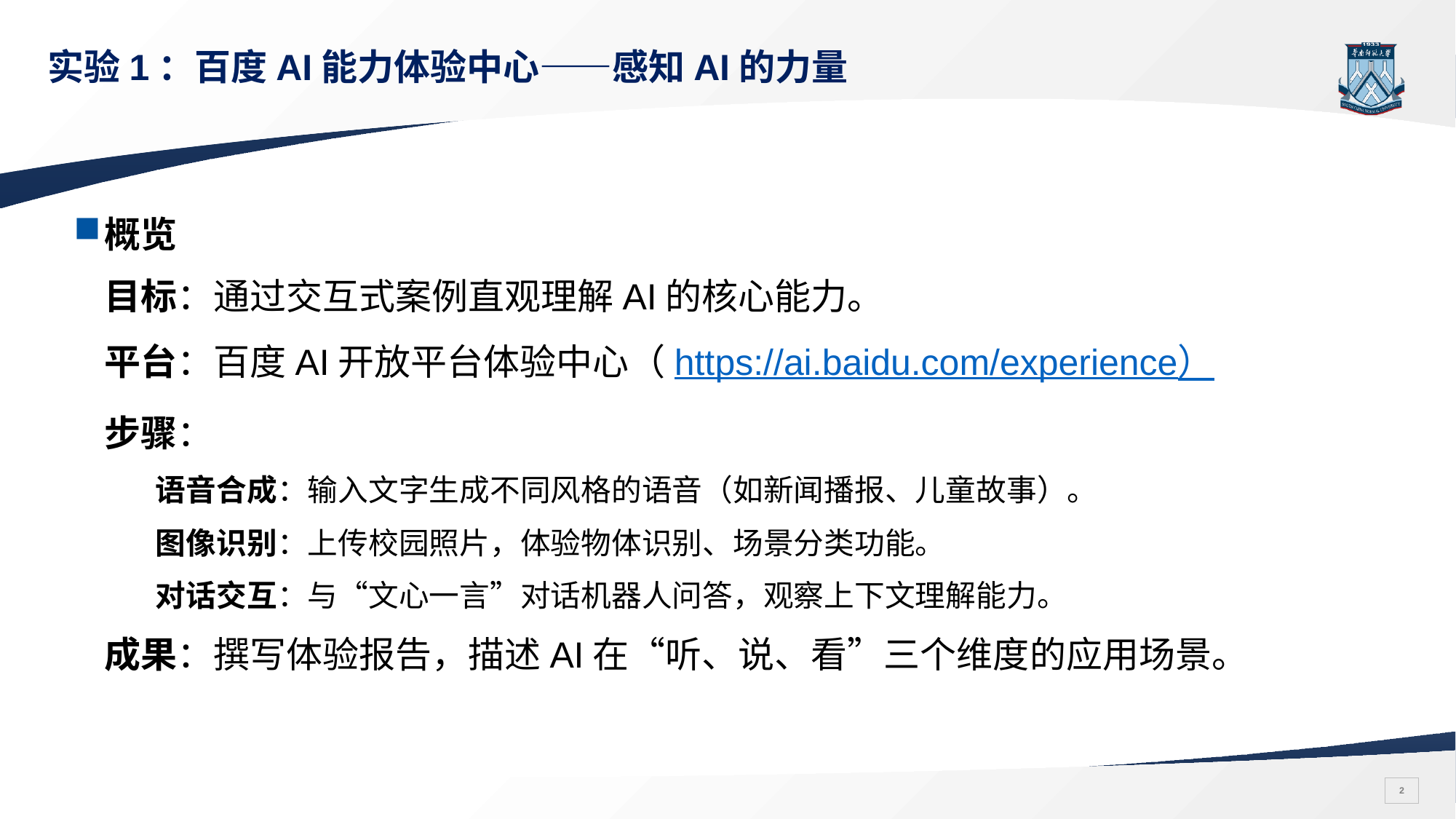

# 实验1：百度AI能力体验中心——感知AI的力量
概览
目标：通过交互式案例直观理解AI的核心能力。
平台：百度AI开放平台体验中心（https://ai.baidu.com/experience）
步骤：
语音合成：输入文字生成不同风格的语音（如新闻播报、儿童故事）。
图像识别：上传校园照片，体验物体识别、场景分类功能。
对话交互：与“文心一言”对话机器人问答，观察上下文理解能力。
成果：撰写体验报告，描述AI在“听、说、看”三个维度的应用场景。